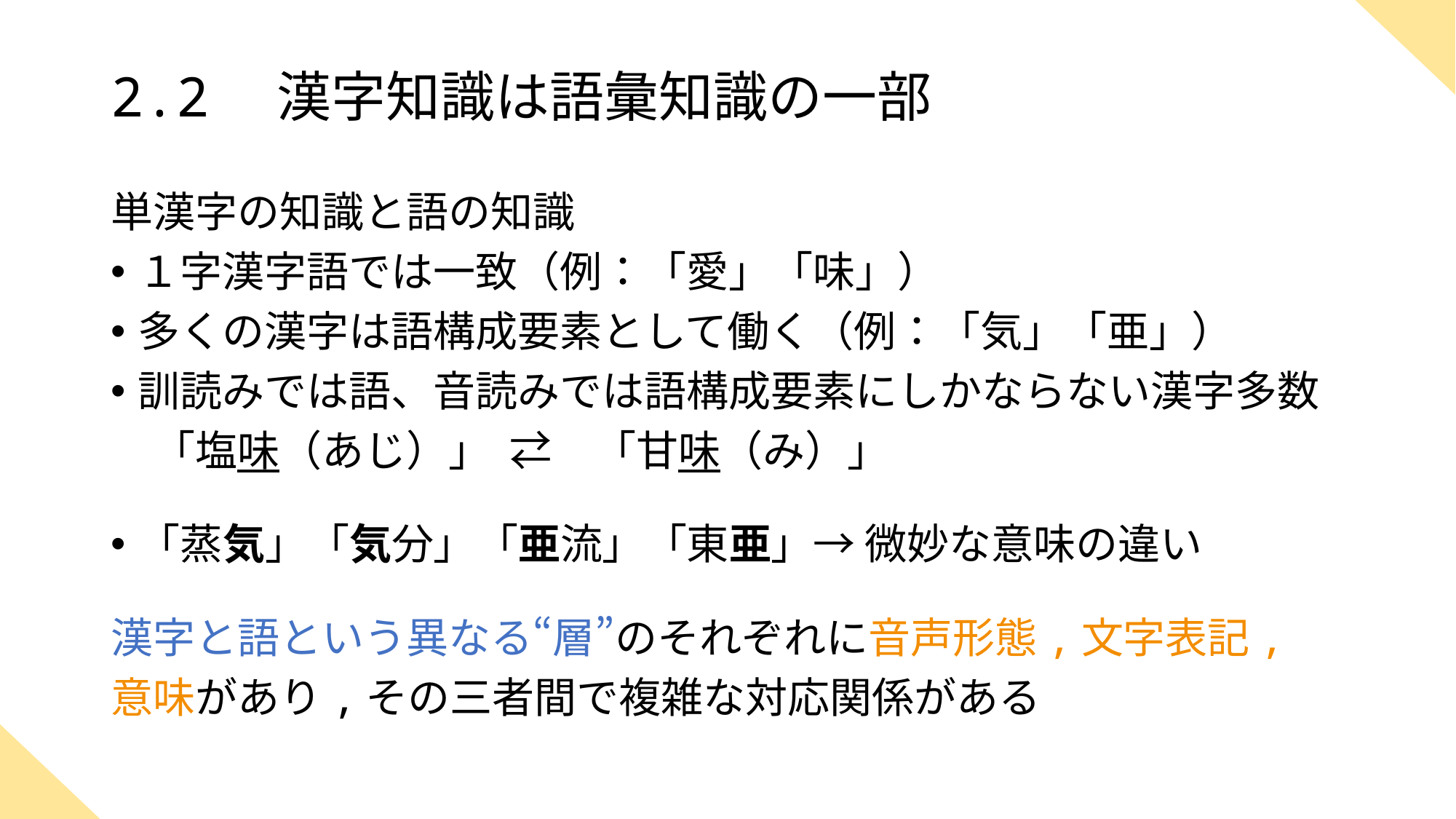

# 2.2　漢字知識は語彙知識の一部
単漢字の知識と語の知識
１字漢字語では一致（例：「愛」「味」）
多くの漢字は語構成要素として働く（例：「気」「亜」）
訓読みでは語、音読みでは語構成要素にしかならない漢字多数
　「塩味（あじ）」  ⇄　「甘味（み）」

「蒸気」「気分」「亜流」「東亜」→ 微妙な意味の違い

漢字と語という異なる“層”のそれぞれに音声形態,文字表記,
意味があり,その三者間で複雑な対応関係がある